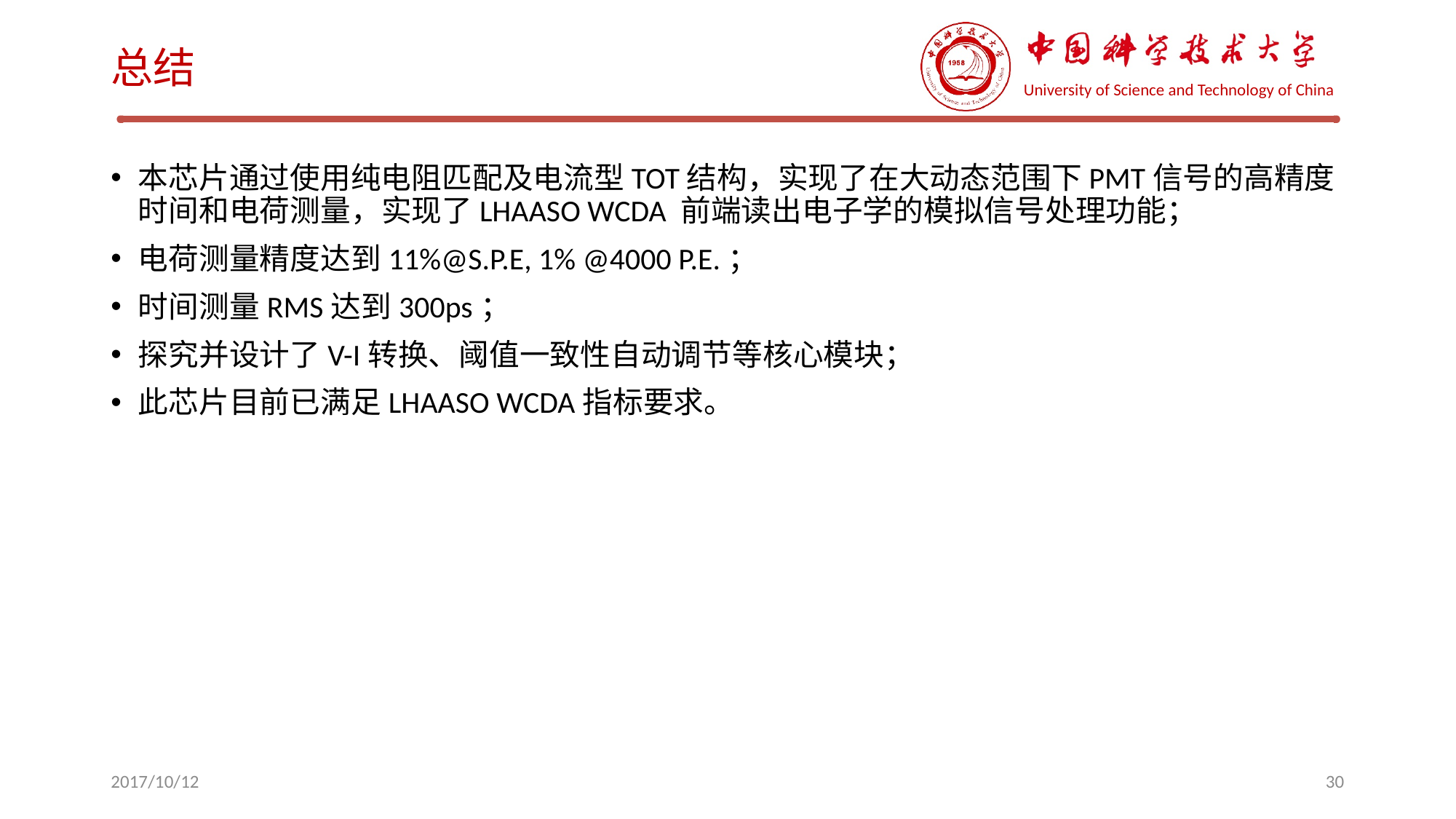

# 总结
本芯片通过使用纯电阻匹配及电流型TOT结构，实现了在大动态范围下PMT信号的高精度时间和电荷测量，实现了LHAASO WCDA 前端读出电子学的模拟信号处理功能；
电荷测量精度达到11%@S.P.E, 1% @4000 P.E.；
时间测量RMS达到300ps；
探究并设计了V-I转换、阈值一致性自动调节等核心模块；
此芯片目前已满足LHAASO WCDA指标要求。

2017/10/12
30